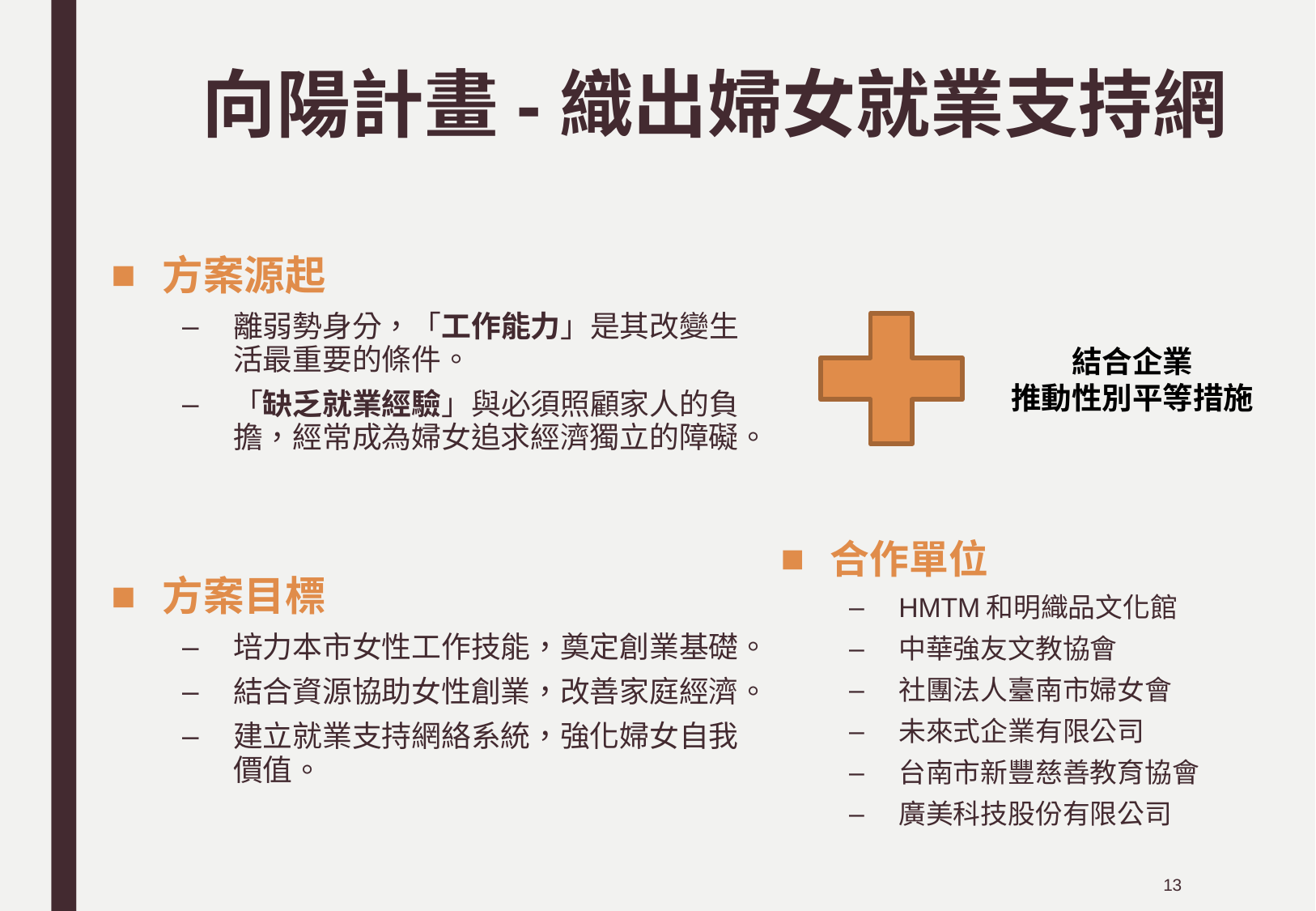

# 向陽計畫-織出婦女就業支持網
方案源起
離弱勢身分，「工作能力」是其改變生活最重要的條件。
「缺乏就業經驗」與必須照顧家人的負擔，經常成為婦女追求經濟獨立的障礙。

方案目標
培力本市女性工作技能，奠定創業基礎。
結合資源協助女性創業，改善家庭經濟。
建立就業支持網絡系統，強化婦女自我價值。

合作單位
HMTM和明織品文化館
中華強友文教協會
社團法人臺南市婦女會
未來式企業有限公司
台南市新豐慈善教育協會
廣美科技股份有限公司

結合企業
推動性別平等措施
13